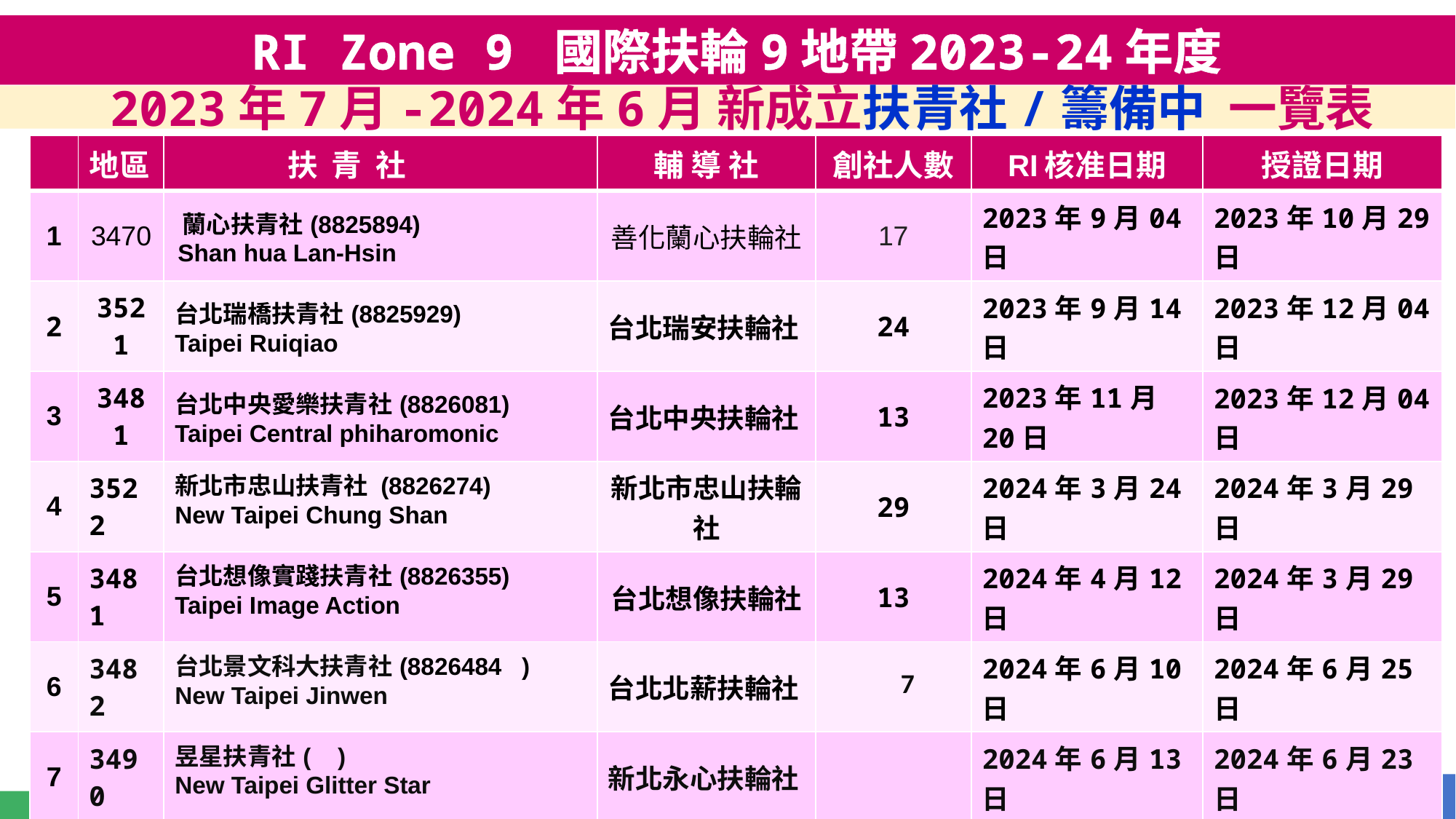

RI Zone 9 國際扶輪9地帶2023-24年度
 2023年7月-2024年6月 新成立扶青社/籌備中  一覽表
|  | 地區 | 扶 青 社 | 輔 導 社 | 創社人數 | RI核准日期 | 授證日期 |
| --- | --- | --- | --- | --- | --- | --- |
| 1 | 3470 | 蘭心扶青社(8825894) Shan hua Lan-Hsin | 善化蘭心扶輪社 | 17 | 2023年9月04日 | 2023年10月29日 |
| 2 | 3521 | 台北瑞橋扶青社(8825929) Taipei Ruiqiao | 台北瑞安扶輪社 | 24 | 2023年9月14日 | 2023年12月04日 |
| 3 | 3481 | 台北中央愛樂扶青社(8826081) Taipei Central phiharomonic | 台北中央扶輪社 | 13 | 2023年11月20日 | 2023年12月04日 |
| 4 | 3522 | 新北市忠山扶青社 (8826274) New Taipei Chung Shan | 新北市忠山扶輪社 | 29 | 2024年3月24日 | 2024年3月29日 |
| 5 | 3481 | 台北想像實踐扶青社(8826355) Taipei Image Action | 台北想像扶輪社 | 13 | 2024年4月12日 | 2024年3月29日 |
| 6 | 3482 | 台北景文科大扶青社(8826484 ) New Taipei Jinwen | 台北北薪扶輪社 | 7 | 2024年6月10日 | 2024年6月25日 |
| 7 | 3490 | 昱星扶青社( ) New Taipei Glitter Star | 新北永心扶輪社 |  | 2024年6月13日 | 2024年6月23日 |
| 8 |  |  |  |  |  |  |